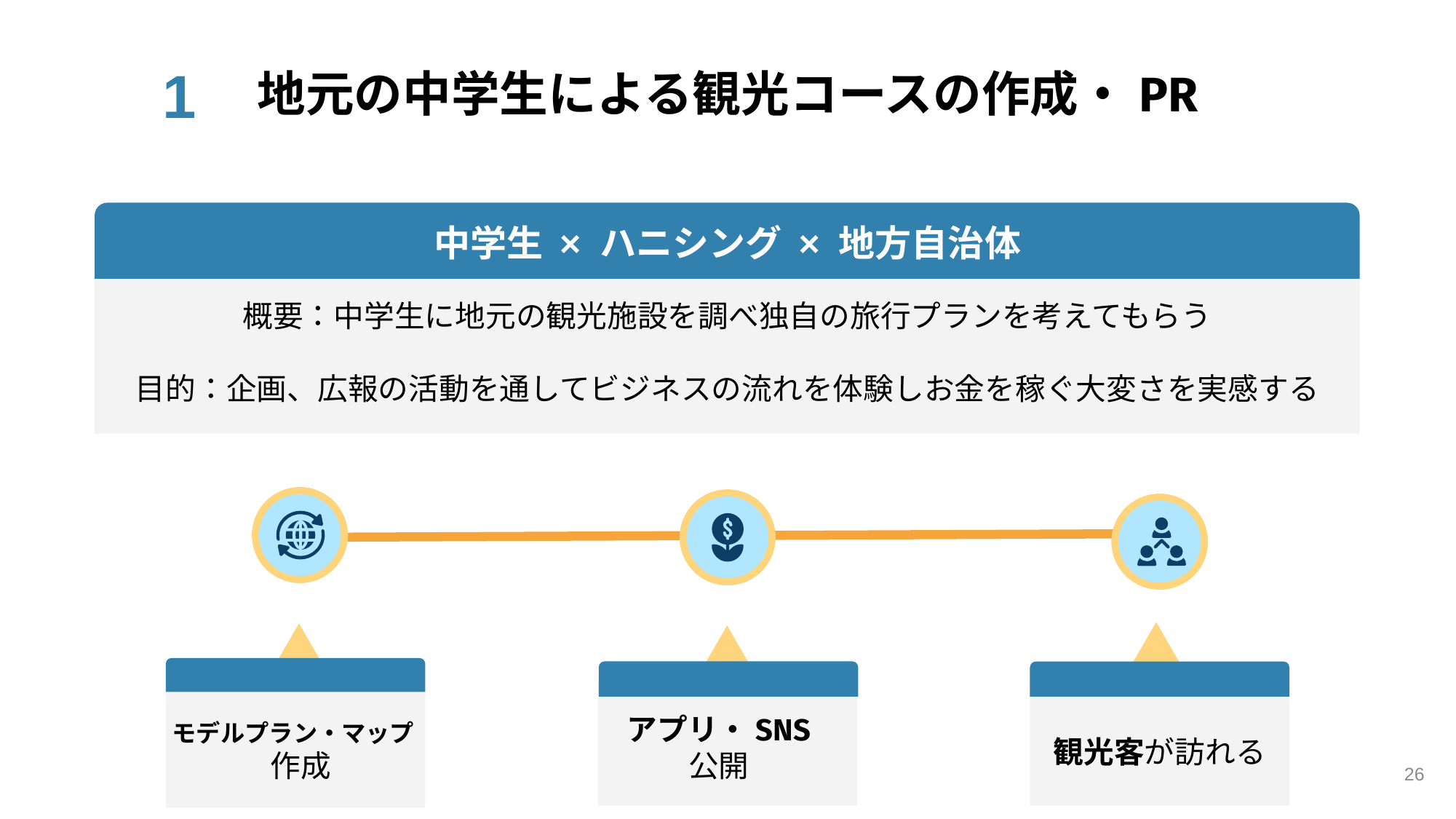

地元の中学生による観光コースの作成・PR
1

中学生 × ハニシング × 地方自治体
概要：中学生に地元の観光施設を調べ独自の旅行プランを考えてもらう

目的：企画、広報の活動を通してビジネスの流れを体験しお金を稼ぐ大変さを実感する

アプリ・SNS
公開
観光客が訪れる
モデルプラン・マップ
 作成
26